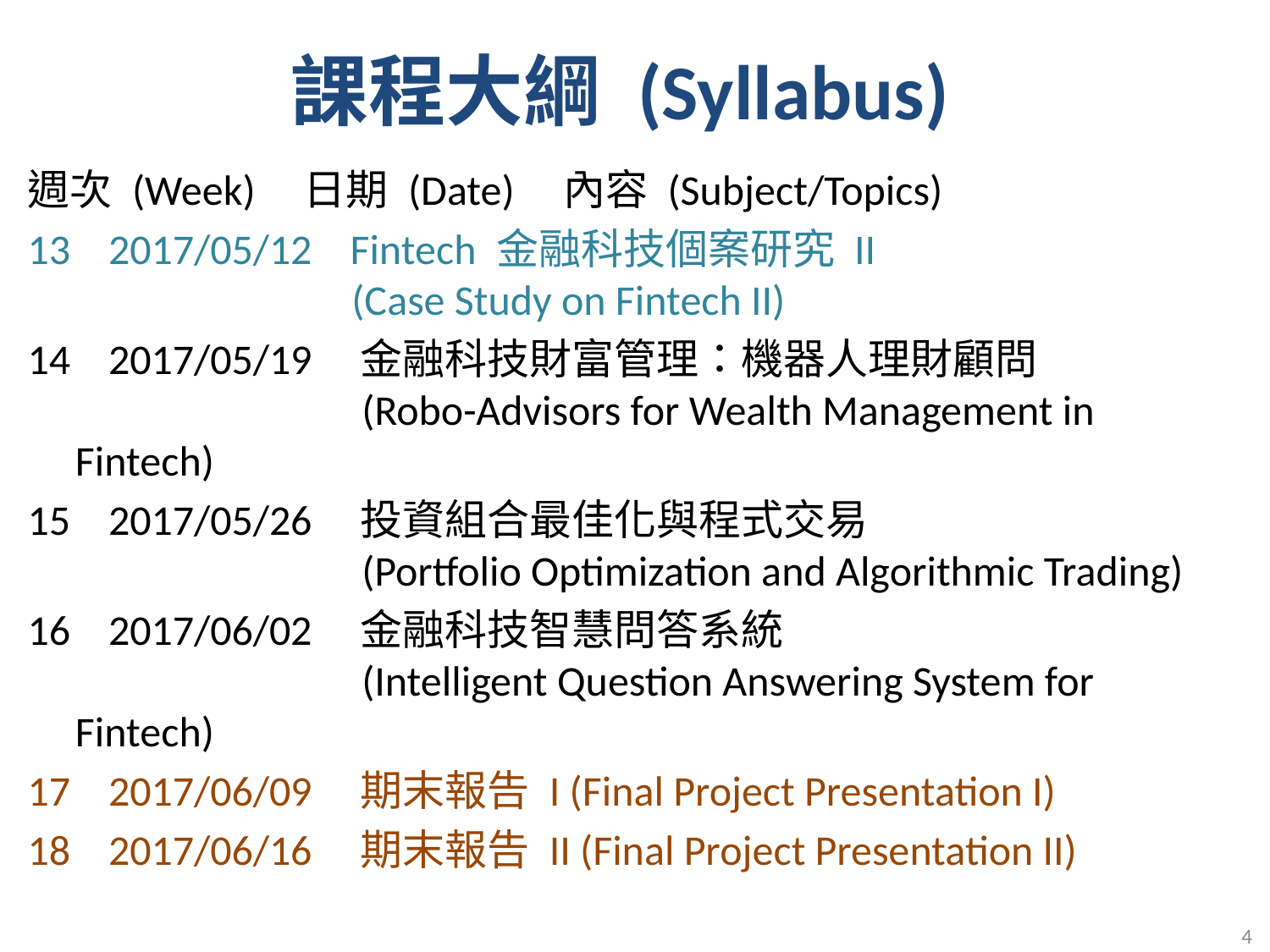

課程大綱 (Syllabus)
週次 (Week)    日期 (Date)    內容 (Subject/Topics)
13    2017/05/12    Fintech 金融科技個案研究 II
                             (Case Study on Fintech II)
14    2017/05/19    金融科技財富管理：機器人理財顧問
                             (Robo-Advisors for Wealth Management in Fintech)
15    2017/05/26    投資組合最佳化與程式交易
                             (Portfolio Optimization and Algorithmic Trading)
16    2017/06/02    金融科技智慧問答系統
                             (Intelligent Question Answering System for Fintech)
17    2017/06/09    期末報告 I (Final Project Presentation I)
18    2017/06/16    期末報告 II (Final Project Presentation II)
4